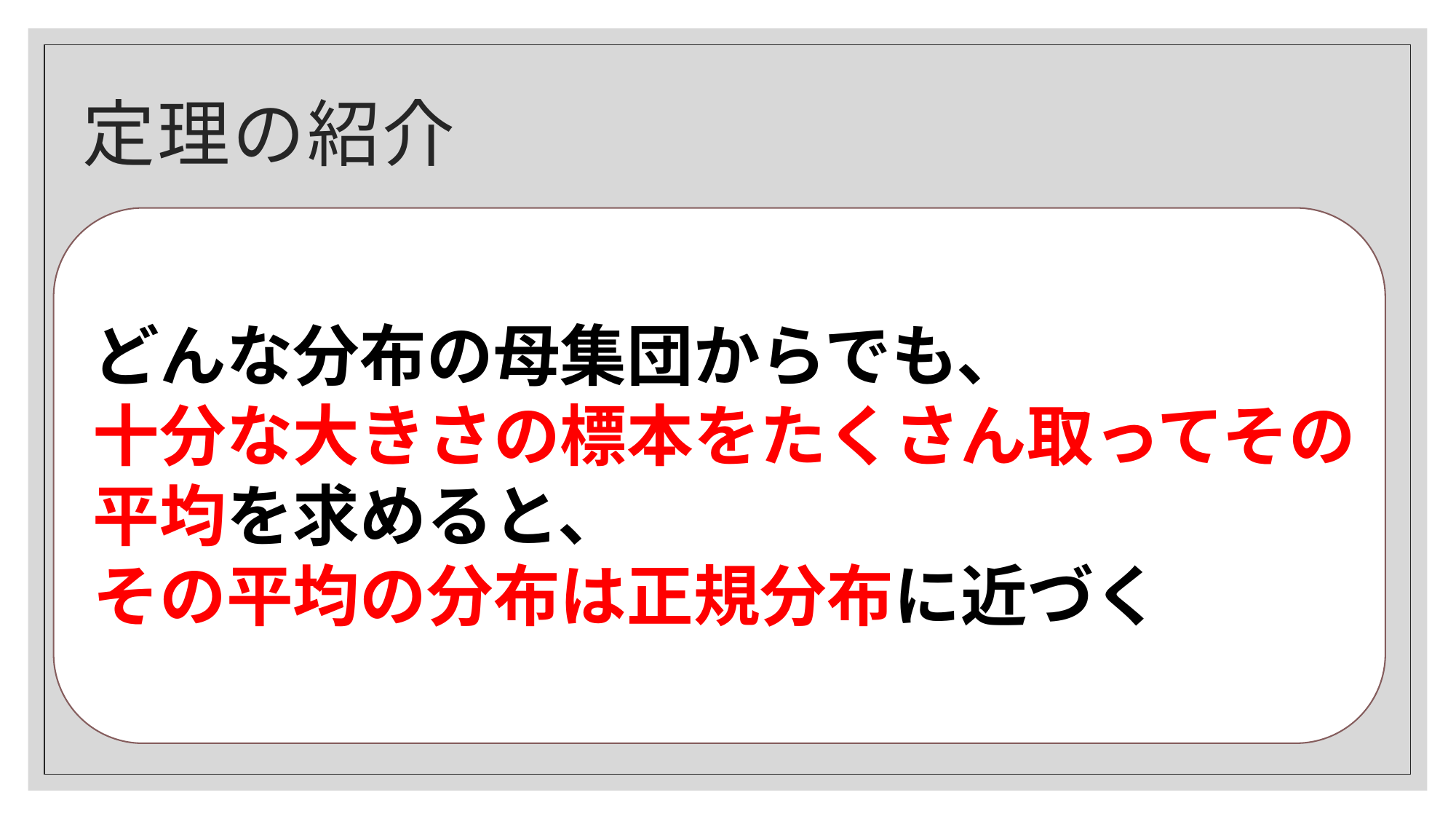

# 定理の紹介

どんな分布の母集団からでも、
十分な大きさの標本をたくさん取ってその平均を求めると、
その平均の分布は正規分布に近づく